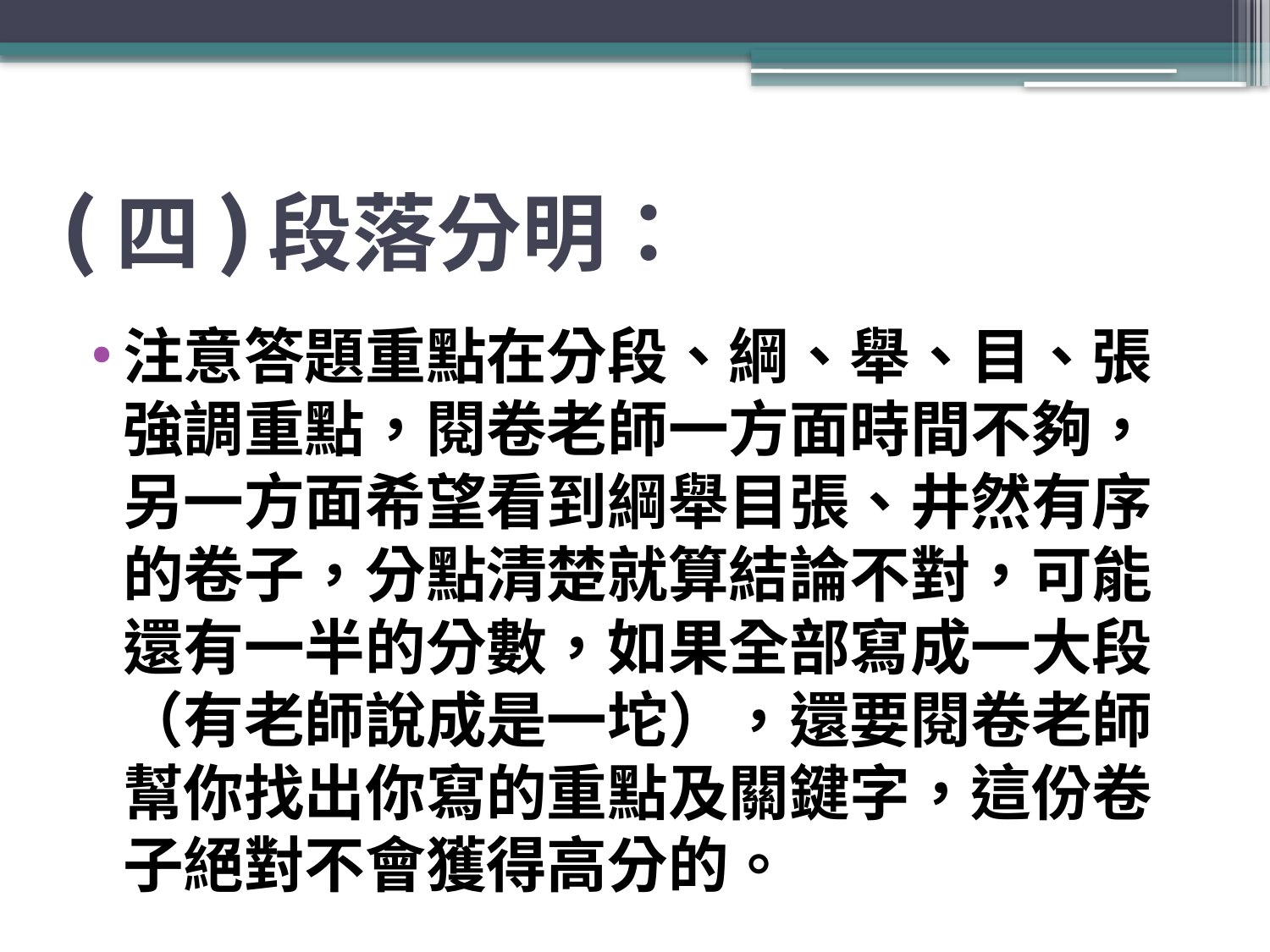

# (四)段落分明：
注意答題重點在分段、綱、舉、目、張強調重點，閱卷老師一方面時間不夠，另一方面希望看到綱舉目張、井然有序的卷子，分點清楚就算結論不對，可能還有一半的分數，如果全部寫成一大段（有老師說成是一坨），還要閱卷老師幫你找出你寫的重點及關鍵字，這份卷子絕對不會獲得高分的。